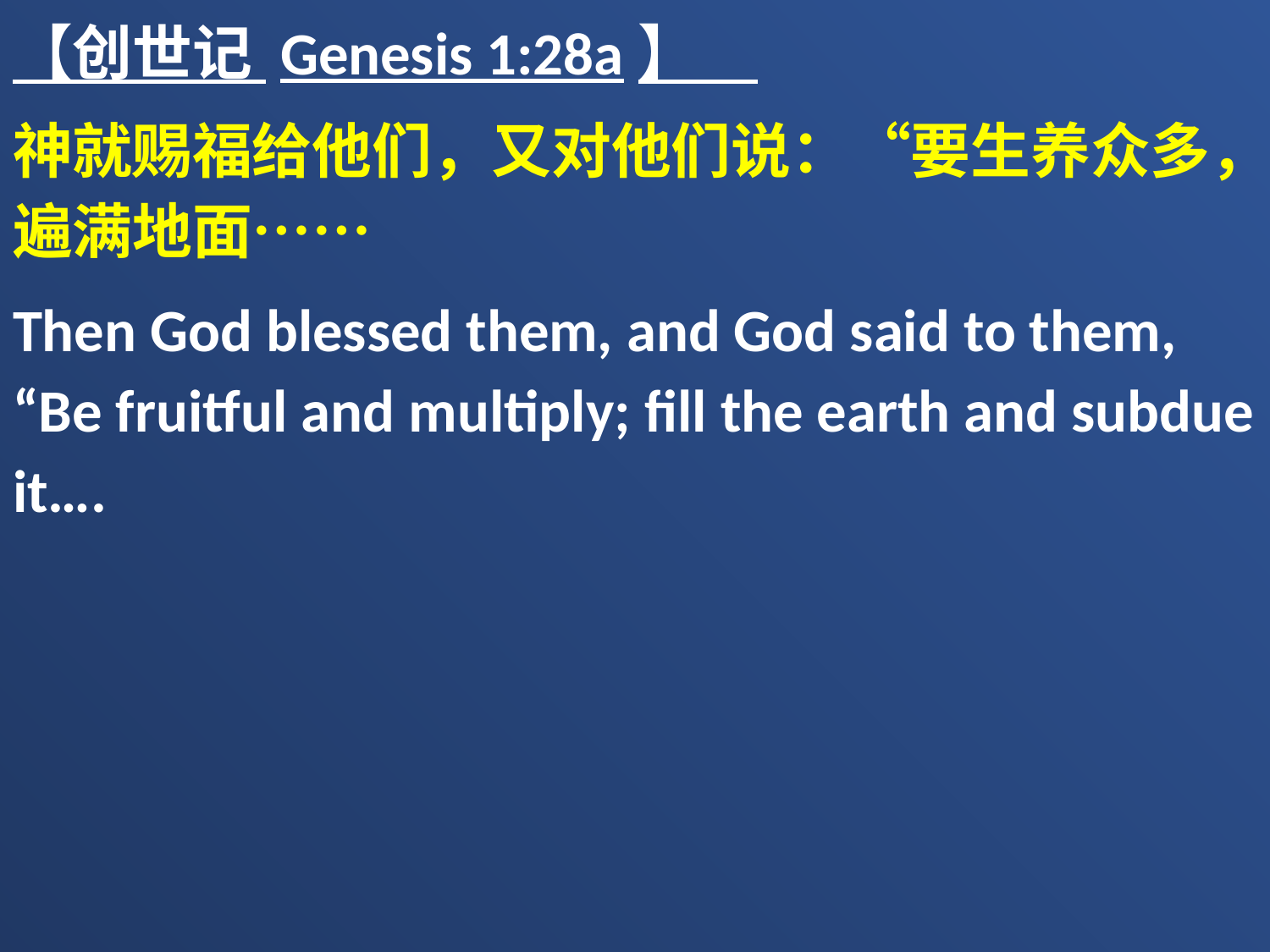

【创世记 Genesis 1:28a】
神就赐福给他们，又对他们说：“要生养众多，遍满地面……
Then God blessed them, and God said to them, “Be fruitful and multiply; fill the earth and subdue it….